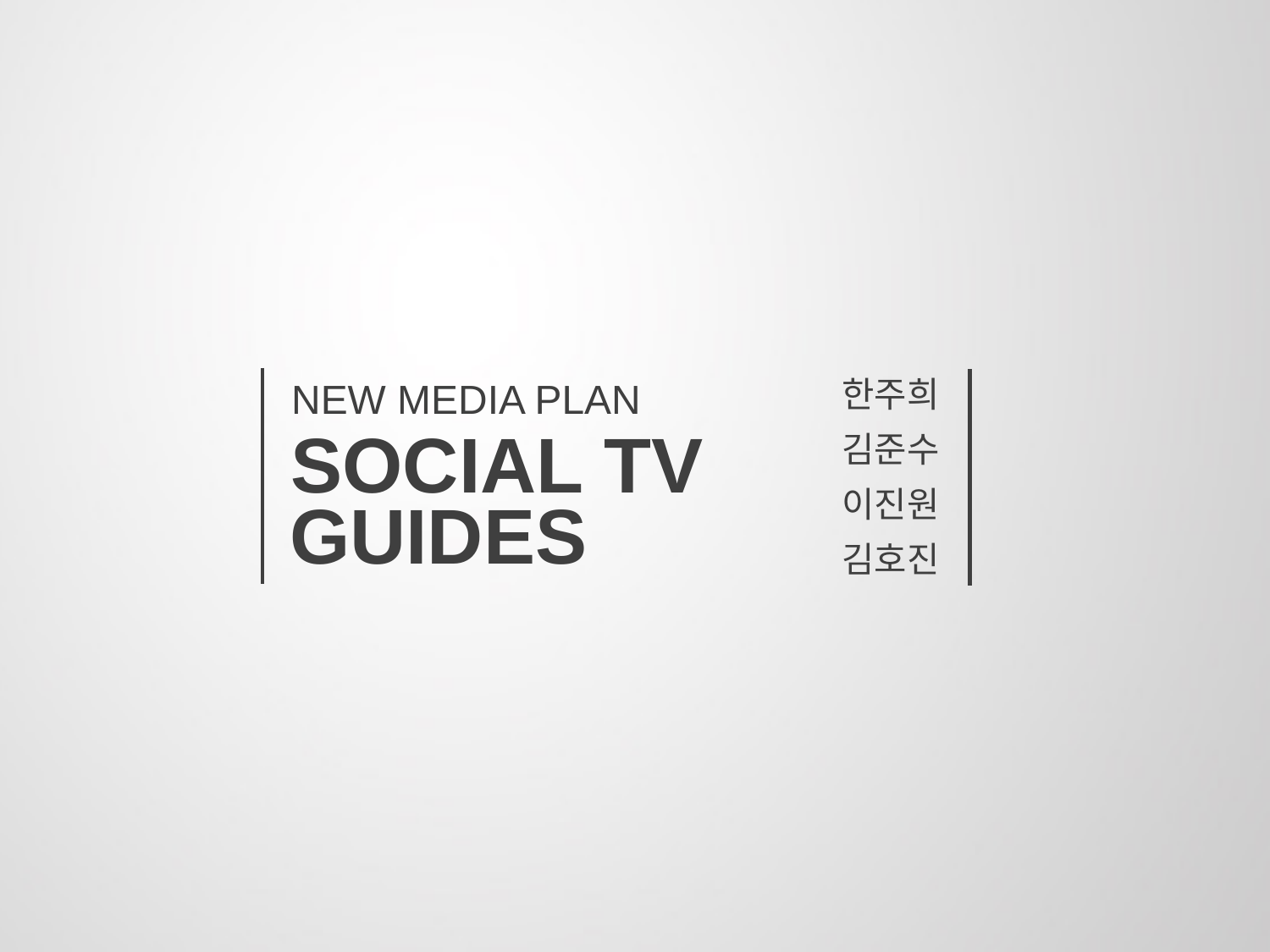

한주희

김준수

이진원

김호진
NEW MEDIA PLAN
SOCIAL TV
GUIDES